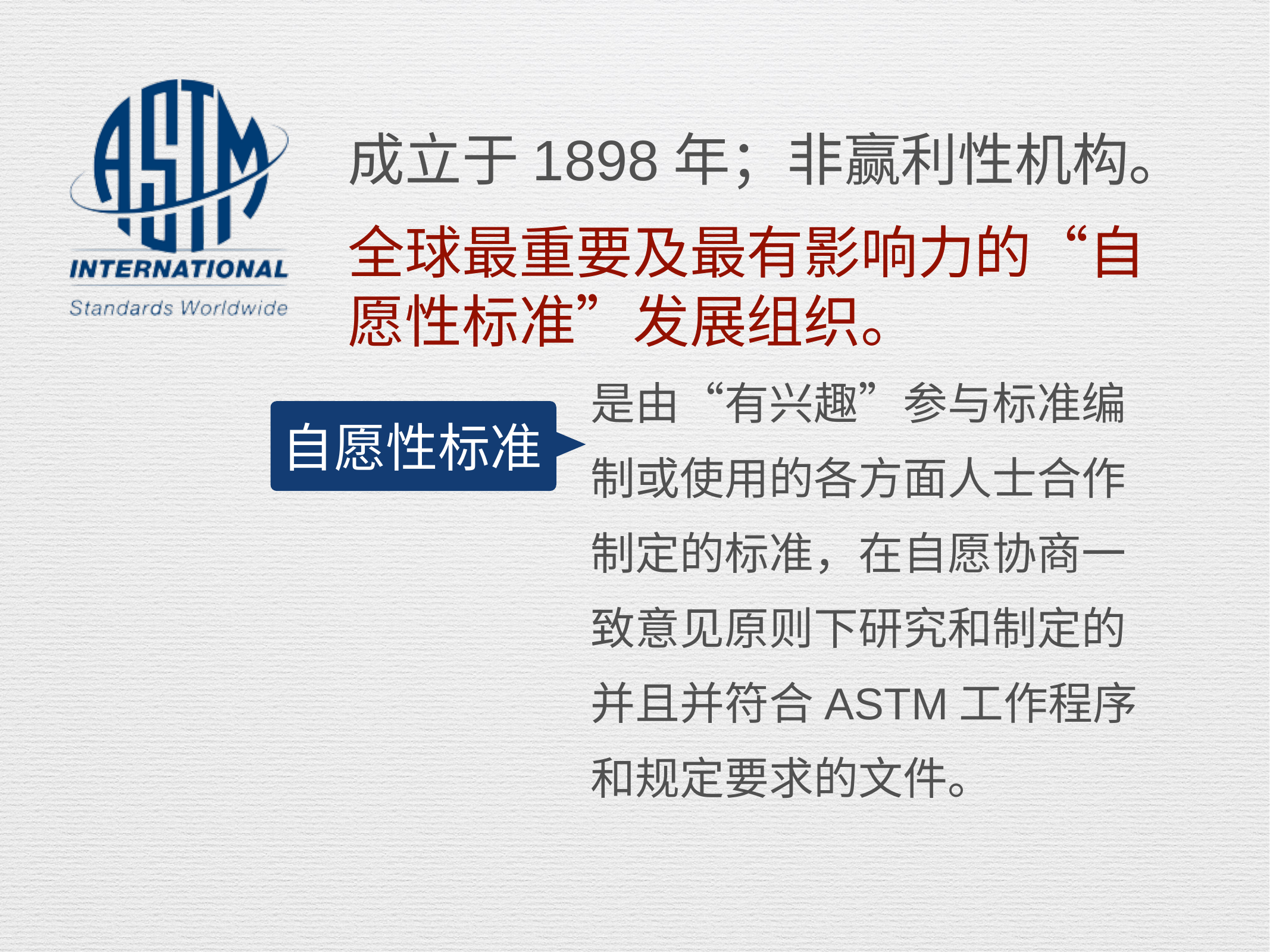

成立于1898年；非赢利性机构。
全球最重要及最有影响力的“自愿性标准”发展组织。
是由“有兴趣”参与标准编制或使用的各方面人士合作制定的标准，在自愿协商一致意见原则下研究和制定的并且并符合ASTM工作程序和规定要求的文件。

自愿性标准